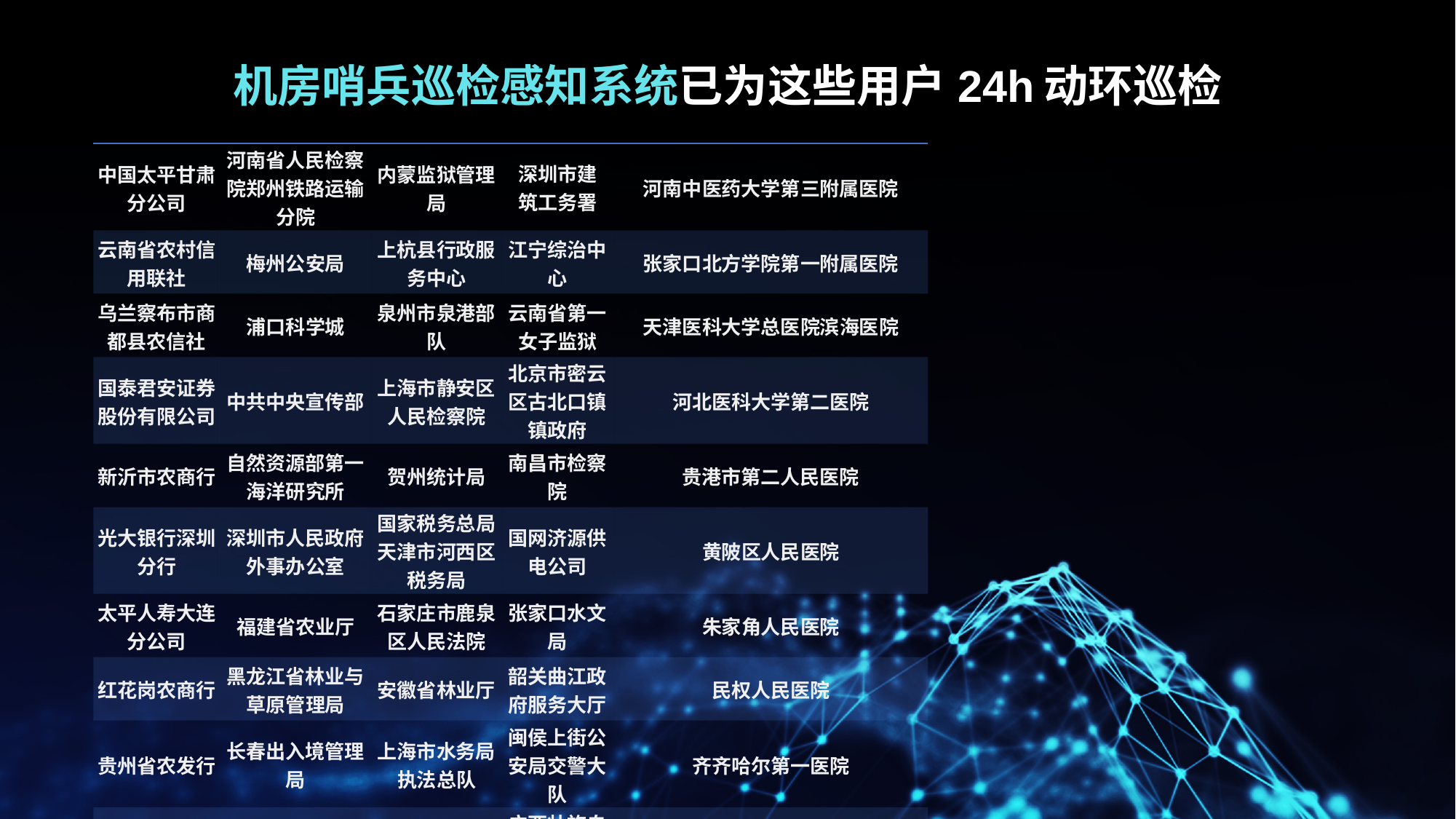

机房哨兵巡检感知系统已为这些用户24h动环巡检

| 中国太平甘肃分公司 | 河南省人民检察院郑州铁路运输分院 | 内蒙监狱管理局 | 深圳市建筑工务署 | 河南中医药大学第三附属医院 |
| --- | --- | --- | --- | --- |
| 云南省农村信用联社 | 梅州公安局 | 上杭县行政服务中心 | 江宁综治中心 | 张家口北方学院第一附属医院 |
| 乌兰察布市商都县农信社 | 浦口科学城 | 泉州市泉港部队 | 云南省第一女子监狱 | 天津医科大学总医院滨海医院 |
| 国泰君安证券股份有限公司 | 中共中央宣传部 | 上海市静安区人民检察院 | 北京市密云区古北口镇镇政府 | 河北医科大学第二医院 |
| 新沂市农商行 | 自然资源部第一海洋研究所 | 贺州统计局 | 南昌市检察院 | 贵港市第二人民医院 |
| 光大银行深圳分行 | 深圳市人民政府外事办公室 | 国家税务总局天津市河西区税务局 | 国网济源供电公司 | 黄陂区人民医院 |
| 太平人寿大连分公司 | 福建省农业厅 | 石家庄市鹿泉区人民法院 | 张家口水文局 | 朱家角人民医院 |
| 红花岗农商行 | 黑龙江省林业与草原管理局 | 安徽省林业厅 | 韶关曲江政府服务大厅 | 民权人民医院 |
| 贵州省农发行 | 长春出入境管理局 | 上海市水务局执法总队 | 闽侯上街公安局交警大队 | 齐齐哈尔第一医院 |
| 云南省农村信用联社 | 滨江蛇口招商局 | 睢宁财政局 | 广西壮族自治区农业农村厅 | 四平市妇婴医院 |